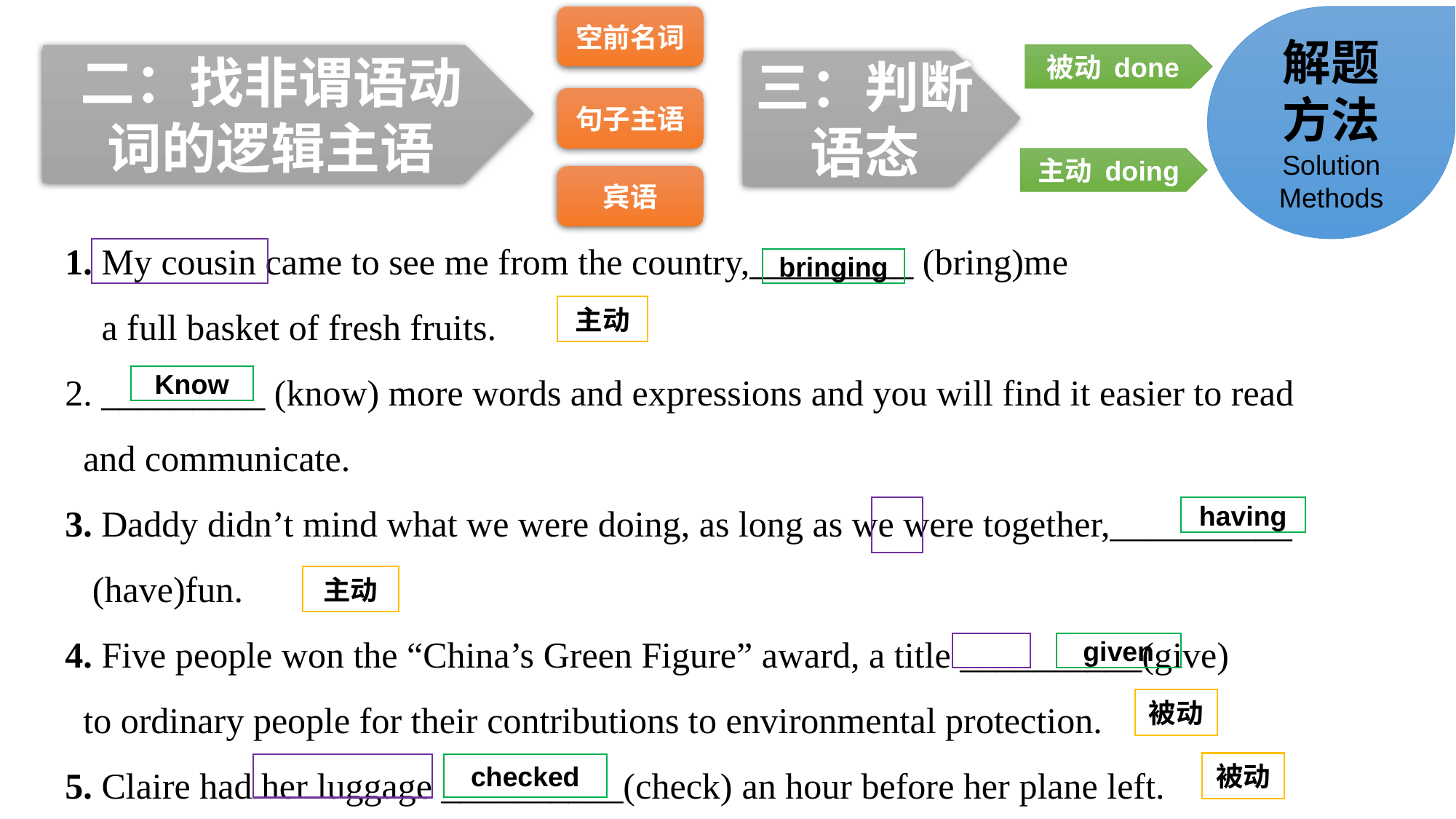

空前名词
解题
方法
Solution Methods
二：找非谓语动词的逻辑主语
被动 done
三：判断语态
句子主语
主动 doing
宾语
1. My cousin came to see me from the country,_________ (bring)me
    a full basket of fresh fruits.
2. _________ (know) more words and expressions and you will find it easier to read
  and communicate.
3. Daddy didn’t mind what we were doing, as long as we were together,__________
   (have)fun.
4. Five people won the “China’s Green Figure” award, a title __________(give)
  to ordinary people for their contributions to environmental protection.
5. Claire had her luggage __________(check) an hour before her plane left.

bringing
主动
Know
having

主动
given

被动
被动
checked